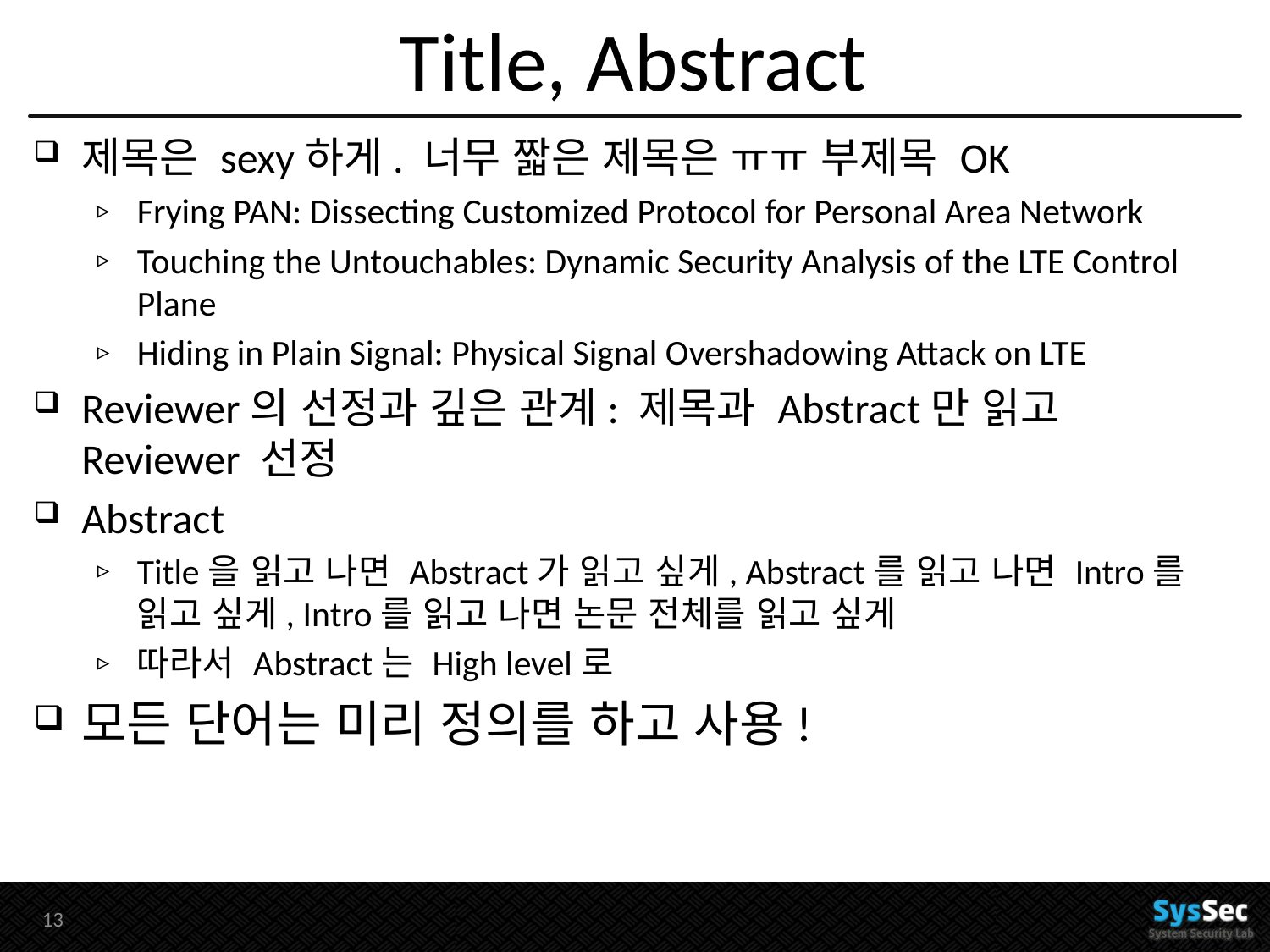

# Title, Abstract
제목은 sexy하게. 너무 짧은 제목은 ㅠㅠ 부제목 OK
Frying PAN: Dissecting Customized Protocol for Personal Area Network
Touching the Untouchables: Dynamic Security Analysis of the LTE Control Plane
Hiding in Plain Signal: Physical Signal Overshadowing Attack on LTE
Reviewer의 선정과 깊은 관계: 제목과 Abstract만 읽고 Reviewer 선정
Abstract
Title을 읽고 나면 Abstract가 읽고 싶게, Abstract를 읽고 나면 Intro를 읽고 싶게, Intro를 읽고 나면 논문 전체를 읽고 싶게
따라서 Abstract는 High level로
모든 단어는 미리 정의를 하고 사용!
13